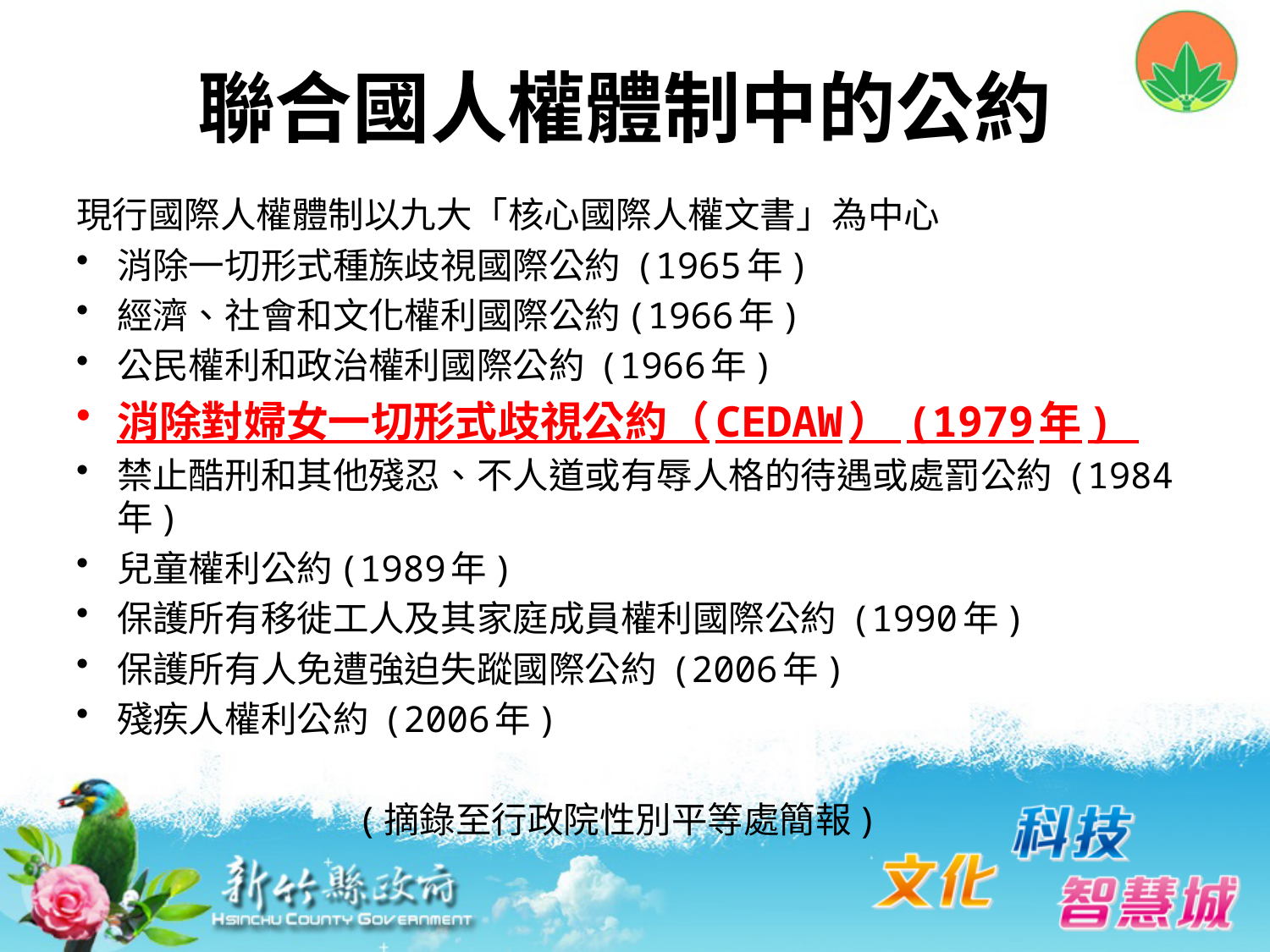

# 聯合國人權體制中的公約
現行國際人權體制以九大「核心國際人權文書」為中心
消除一切形式種族歧視國際公約 (1965年)
經濟、社會和文化權利國際公約(1966年)
公民權利和政治權利國際公約 (1966年)
消除對婦女一切形式歧視公約（CEDAW） (1979年)
禁止酷刑和其他殘忍、不人道或有辱人格的待遇或處罰公約 (1984年)
兒童權利公約(1989年)
保護所有移徙工人及其家庭成員權利國際公約 (1990年)
保護所有人免遭強迫失蹤國際公約 (2006年)
殘疾人權利公約 (2006年)

             (摘錄至行政院性別平等處簡報)